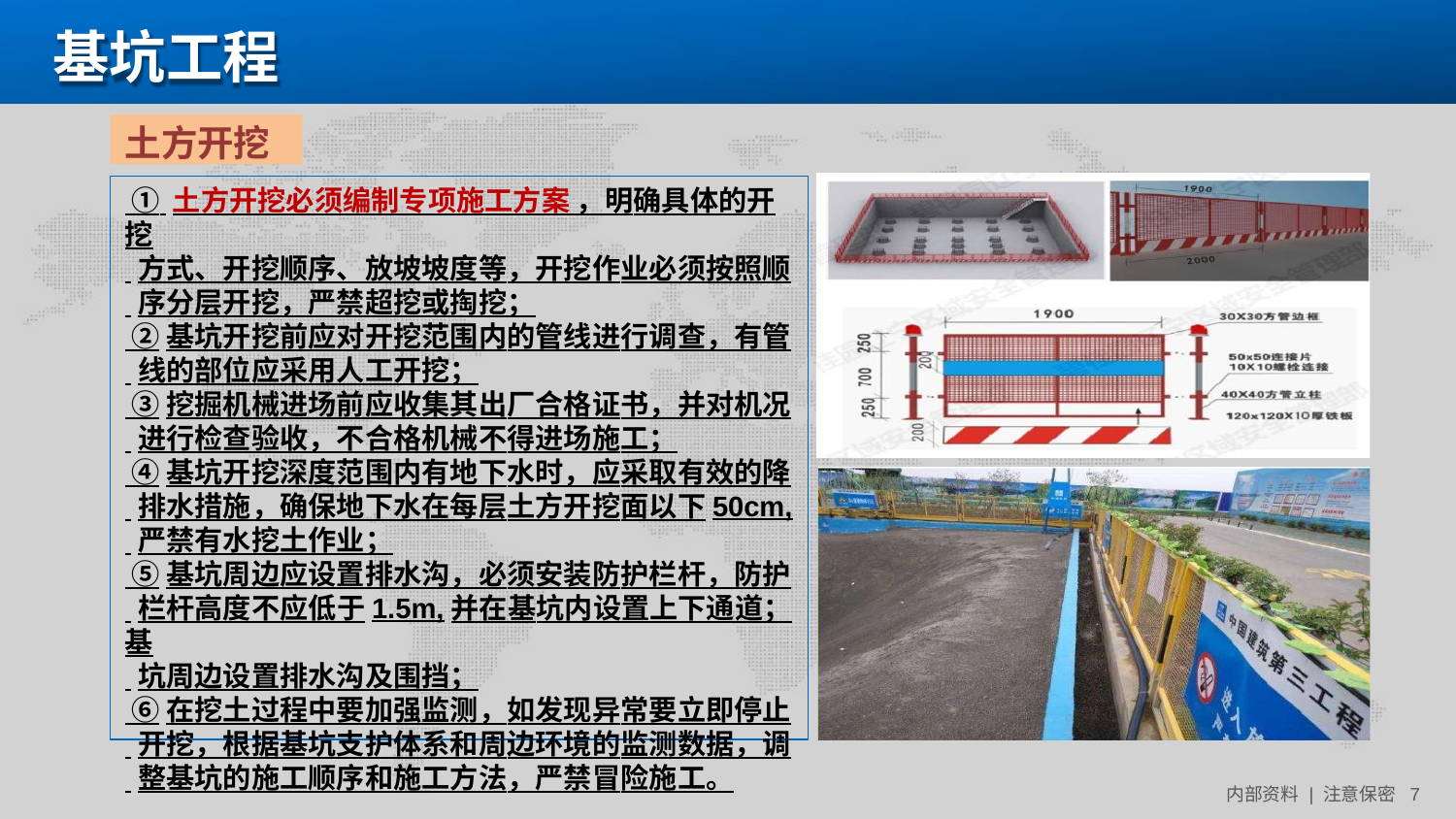

# 基坑工程
土方开挖

 ① 土方开挖必须编制专项施工方案 ，明确具体的开挖
 方式、开挖顺序、放坡坡度等，开挖作业必须按照顺
 序分层开挖，严禁超挖或掏挖；
 ②基坑开挖前应对开挖范围内的管线进行调查，有管
 线的部位应采用人工开挖；
 ③挖掘机械进场前应收集其出厂合格证书，并对机况
 进行检查验收，不合格机械不得进场施工；
 ④基坑开挖深度范围内有地下水时，应采取有效的降
 排水措施，确保地下水在每层土方开挖面以下50cm,
 严禁有水挖土作业；
 ⑤基坑周边应设置排水沟，必须安装防护栏杆，防护
 栏杆高度不应低于1.5m,并在基坑内设置上下通道；基
 坑周边设置排水沟及围挡；
 ⑥在挖土过程中要加强监测，如发现异常要立即停止
 开挖，根据基坑支护体系和周边环境的监测数据，调
 整基坑的施工顺序和施工方法，严禁冒险施工。

内部资料 | 注意保密 7